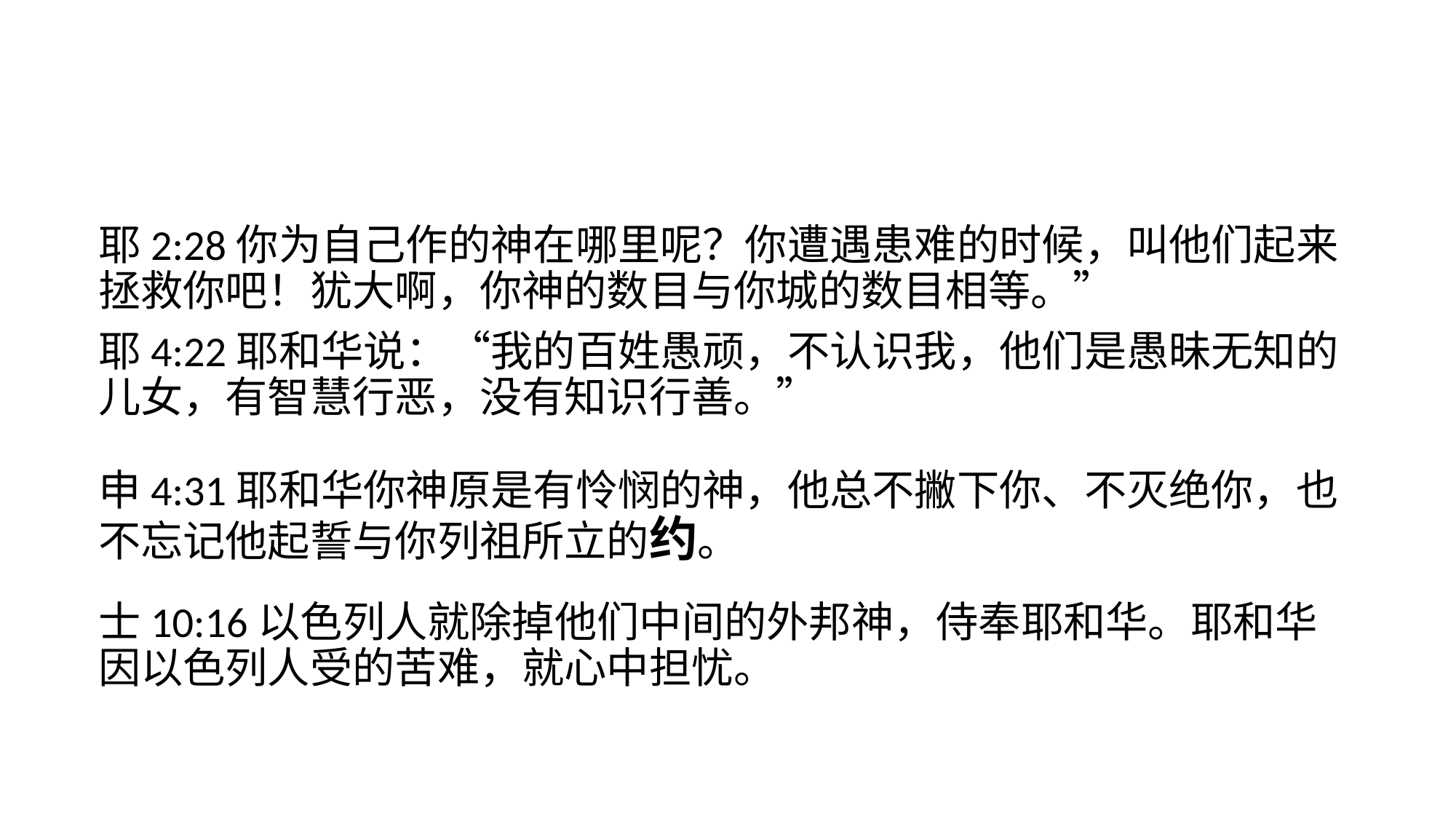

耶2:28你为自己作的神在哪里呢？你遭遇患难的时候，叫他们起来拯救你吧！犹大啊，你神的数目与你城的数目相等。”
耶4:22耶和华说：“我的百姓愚顽，不认识我，他们是愚昧无知的儿女，有智慧行恶，没有知识行善。”

申4:31耶和华你神原是有怜悯的神，他总不撇下你、不灭绝你，也不忘记他起誓与你列祖所立的约。

士10:16以色列人就除掉他们中间的外邦神，侍奉耶和华。耶和华因以色列人受的苦难，就心中担忧。